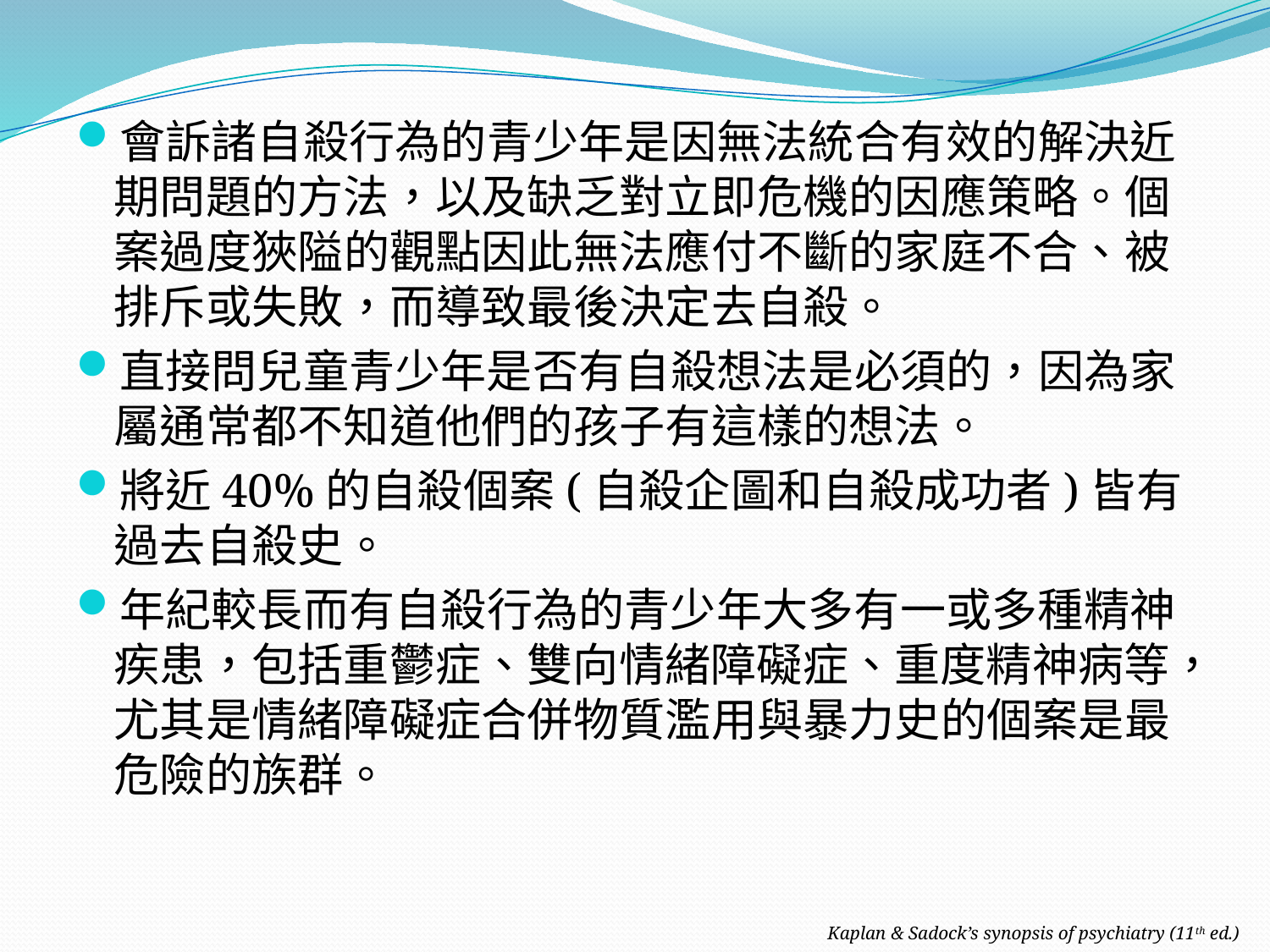

會訴諸自殺行為的青少年是因無法統合有效的解決近期問題的方法，以及缺乏對立即危機的因應策略。個案過度狹隘的觀點因此無法應付不斷的家庭不合、被排斥或失敗，而導致最後決定去自殺。
直接問兒童青少年是否有自殺想法是必須的，因為家屬通常都不知道他們的孩子有這樣的想法。
將近40%的自殺個案(自殺企圖和自殺成功者)皆有過去自殺史。
年紀較長而有自殺行為的青少年大多有一或多種精神疾患，包括重鬱症、雙向情緒障礙症、重度精神病等，尤其是情緒障礙症合併物質濫用與暴力史的個案是最危險的族群。

Kaplan & Sadock’s synopsis of psychiatry (11th ed.)